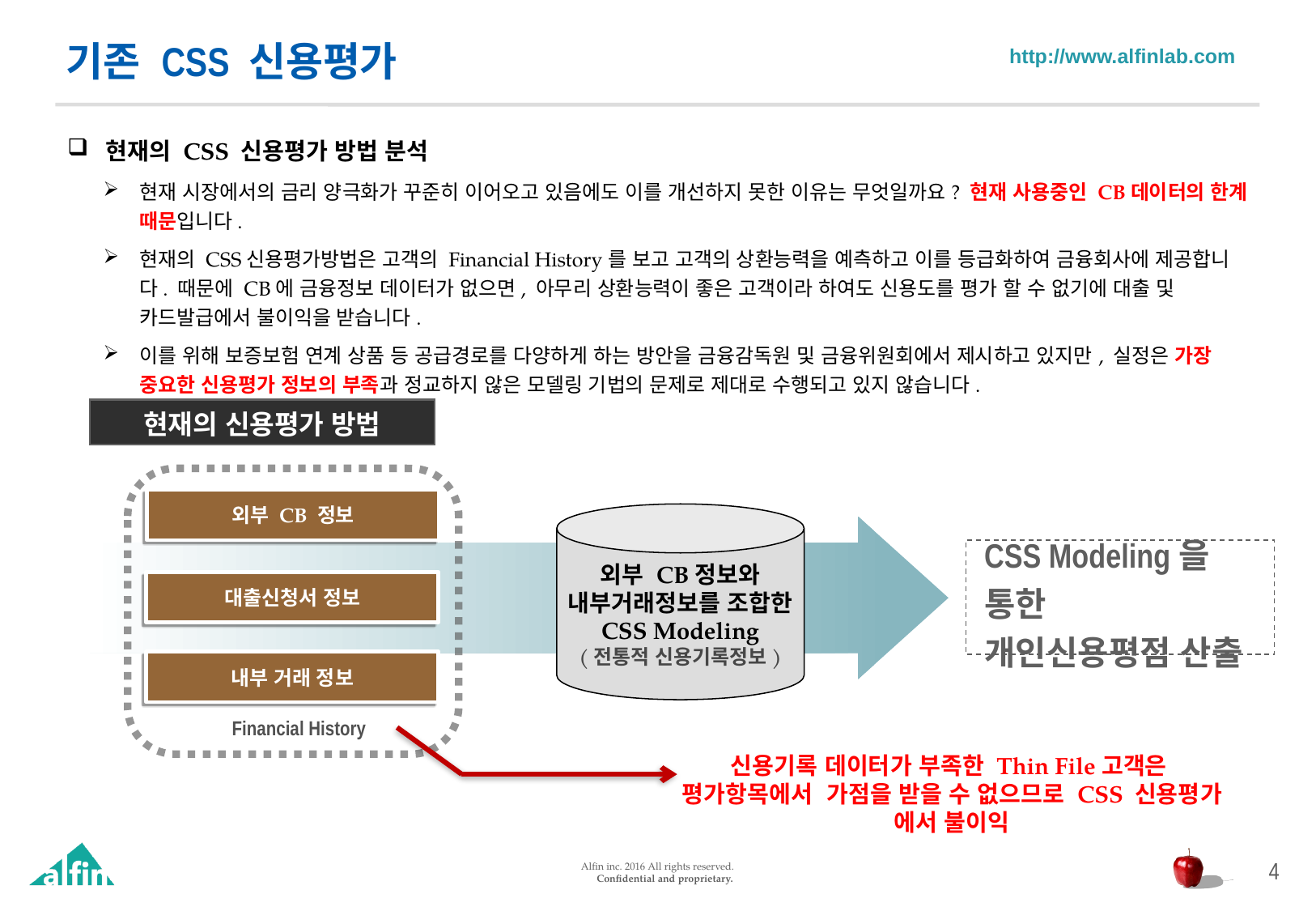

기존 CSS 신용평가
현재의 CSS 신용평가 방법 분석
현재 시장에서의 금리 양극화가 꾸준히 이어오고 있음에도 이를 개선하지 못한 이유는 무엇일까요? 현재 사용중인 CB데이터의 한계 때문입니다.
현재의 CSS신용평가방법은 고객의 Financial History를 보고 고객의 상환능력을 예측하고 이를 등급화하여 금융회사에 제공합니다. 때문에 CB에 금융정보 데이터가 없으면, 아무리 상환능력이 좋은 고객이라 하여도 신용도를 평가 할 수 없기에 대출 및 카드발급에서 불이익을 받습니다.
이를 위해 보증보험 연계 상품 등 공급경로를 다양하게 하는 방안을 금융감독원 및 금융위원회에서 제시하고 있지만, 실정은 가장 중요한 신용평가 정보의 부족과 정교하지 않은 모델링 기법의 문제로 제대로 수행되고 있지 않습니다.
현재의 신용평가 방법

외부 CB 정보
외부 CB정보와
내부거래정보를 조합한
CSS Modeling
(전통적 신용기록정보)

CSS Modeling을 통한
개인신용평점 산출
대출신청서 정보
내부 거래 정보
Financial History
신용기록 데이터가 부족한 Thin File고객은  평가항목에서  가점을 받을 수 없으므로 CSS 신용평가 에서 불이익
4